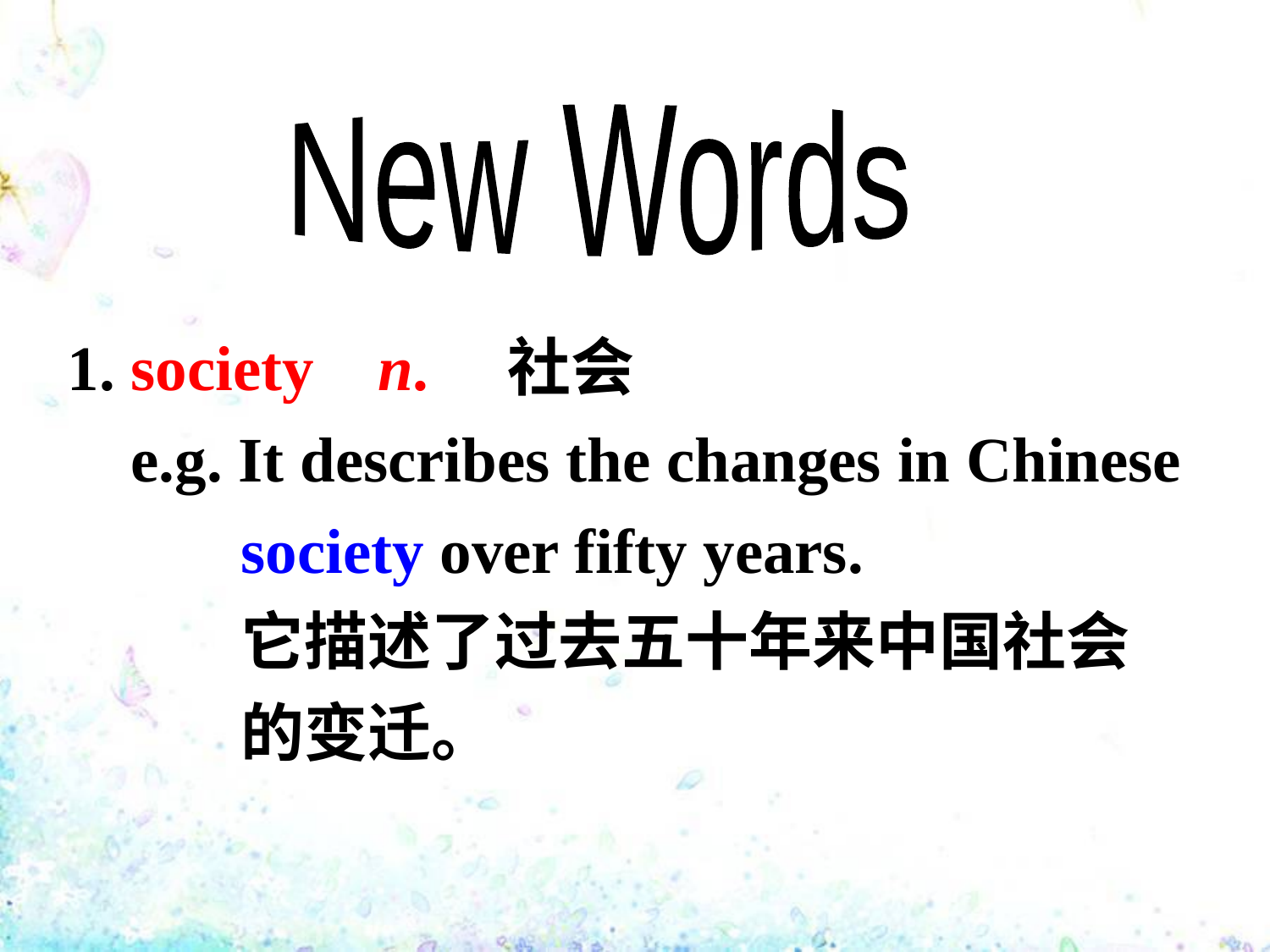

New Words
1. society    n.    社会
    e.g. It describes the changes in Chinese society over fifty years.
           它描述了过去五十年来中国社会的变迁。